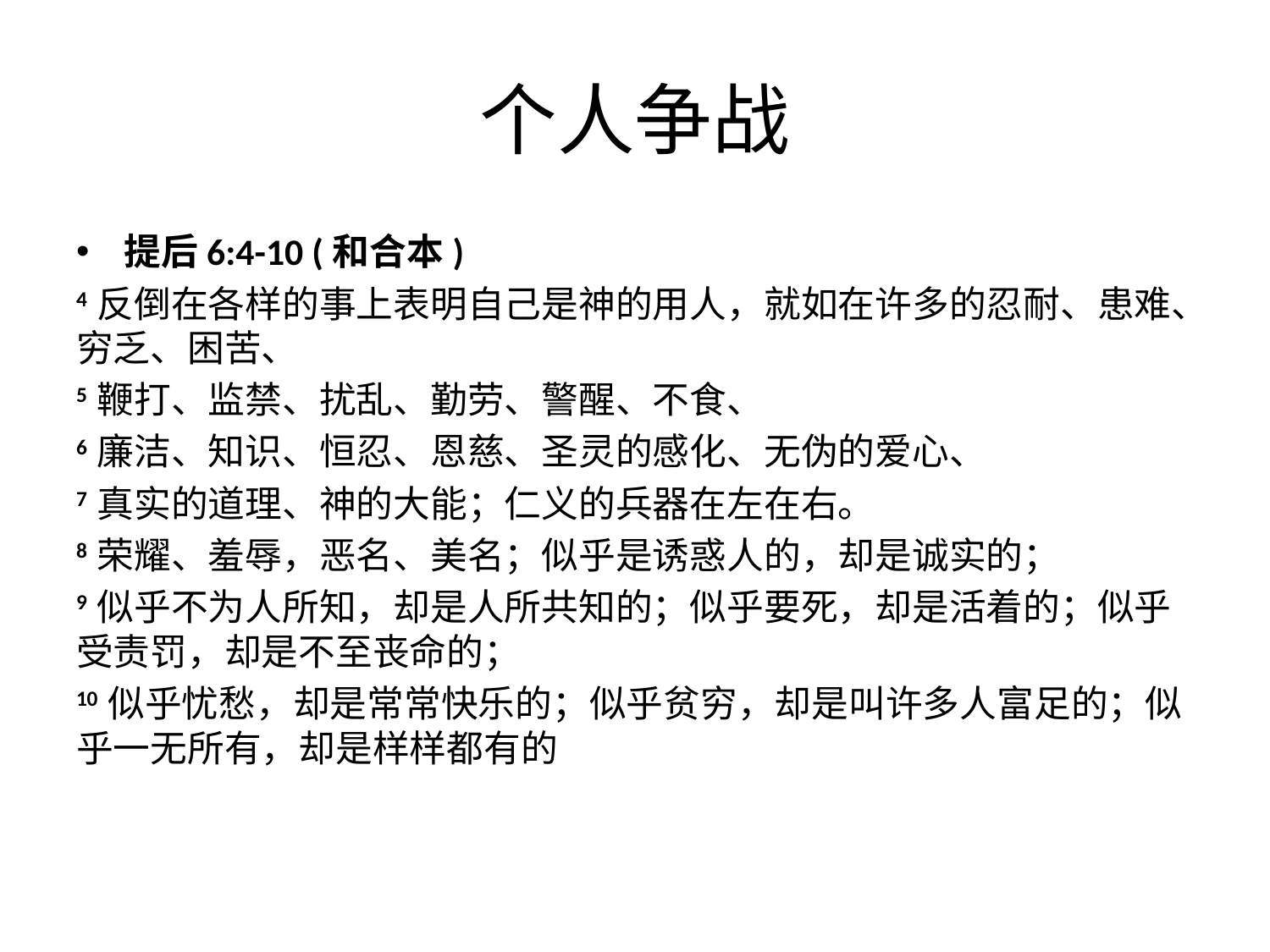

# 个人争战
提后6:4-10 (和合本)
4 反倒在各样的事上表明自己是神的用人，就如在许多的忍耐、患难、穷乏、困苦、
5 鞭打、监禁、扰乱、勤劳、警醒、不食、
6 廉洁、知识、恒忍、恩慈、圣灵的感化、无伪的爱心、
7 真实的道理、神的大能；仁义的兵器在左在右。
8 荣耀、羞辱，恶名、美名；似乎是诱惑人的，却是诚实的；
9 似乎不为人所知，却是人所共知的；似乎要死，却是活着的；似乎受责罚，却是不至丧命的；
10 似乎忧愁，却是常常快乐的；似乎贫穷，却是叫许多人富足的；似乎一无所有，却是样样都有的